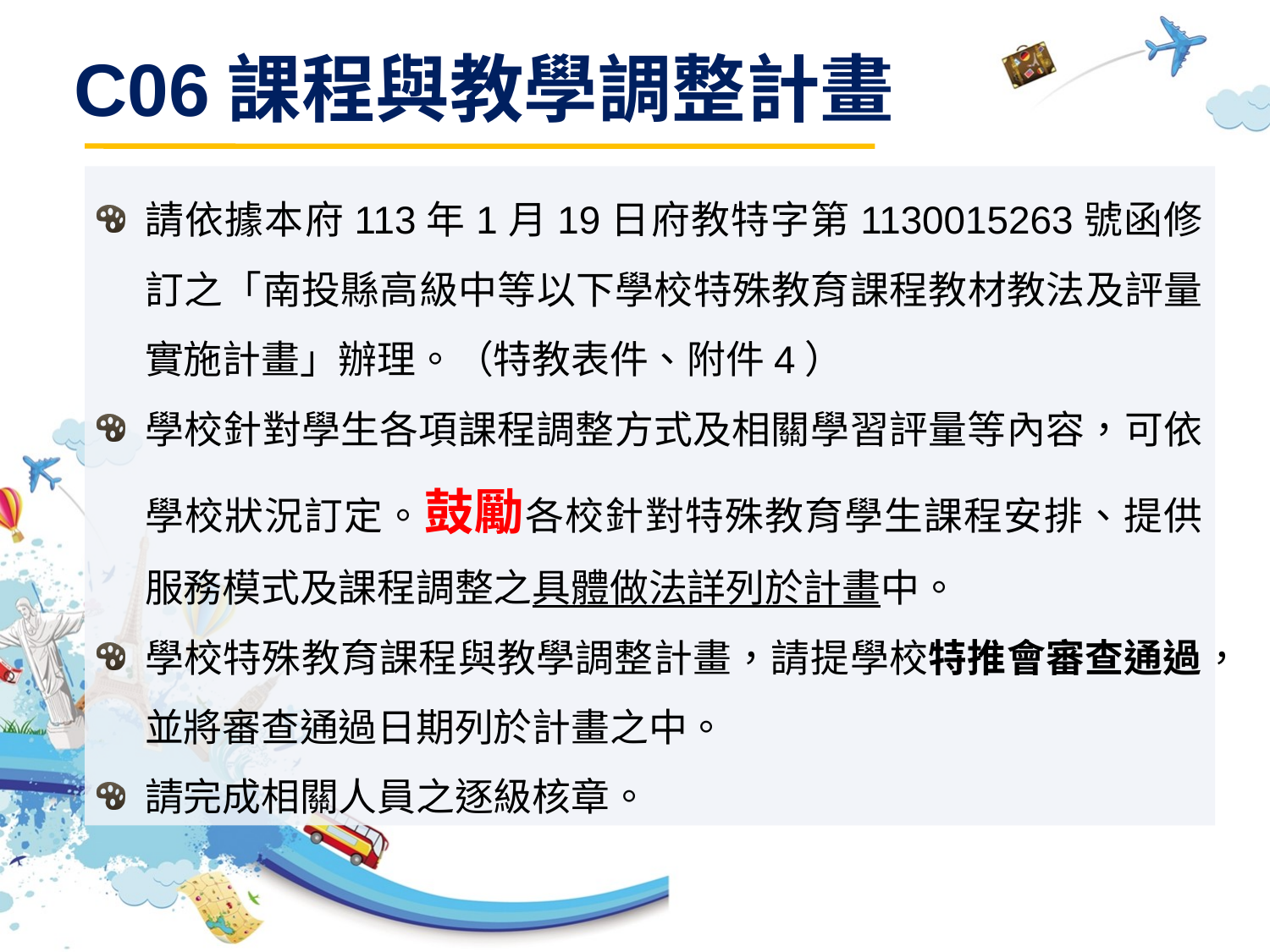

C06課程與教學調整計畫
請依據本府113年1月19日府教特字第1130015263號函修訂之「南投縣高級中等以下學校特殊教育課程教材教法及評量實施計畫」辦理。（特教表件、附件4）
學校針對學生各項課程調整方式及相關學習評量等內容，可依學校狀況訂定。鼓勵各校針對特殊教育學生課程安排、提供服務模式及課程調整之具體做法詳列於計畫中。
學校特殊教育課程與教學調整計畫，請提學校特推會審查通過，並將審查通過日期列於計畫之中。
請完成相關人員之逐級核章。